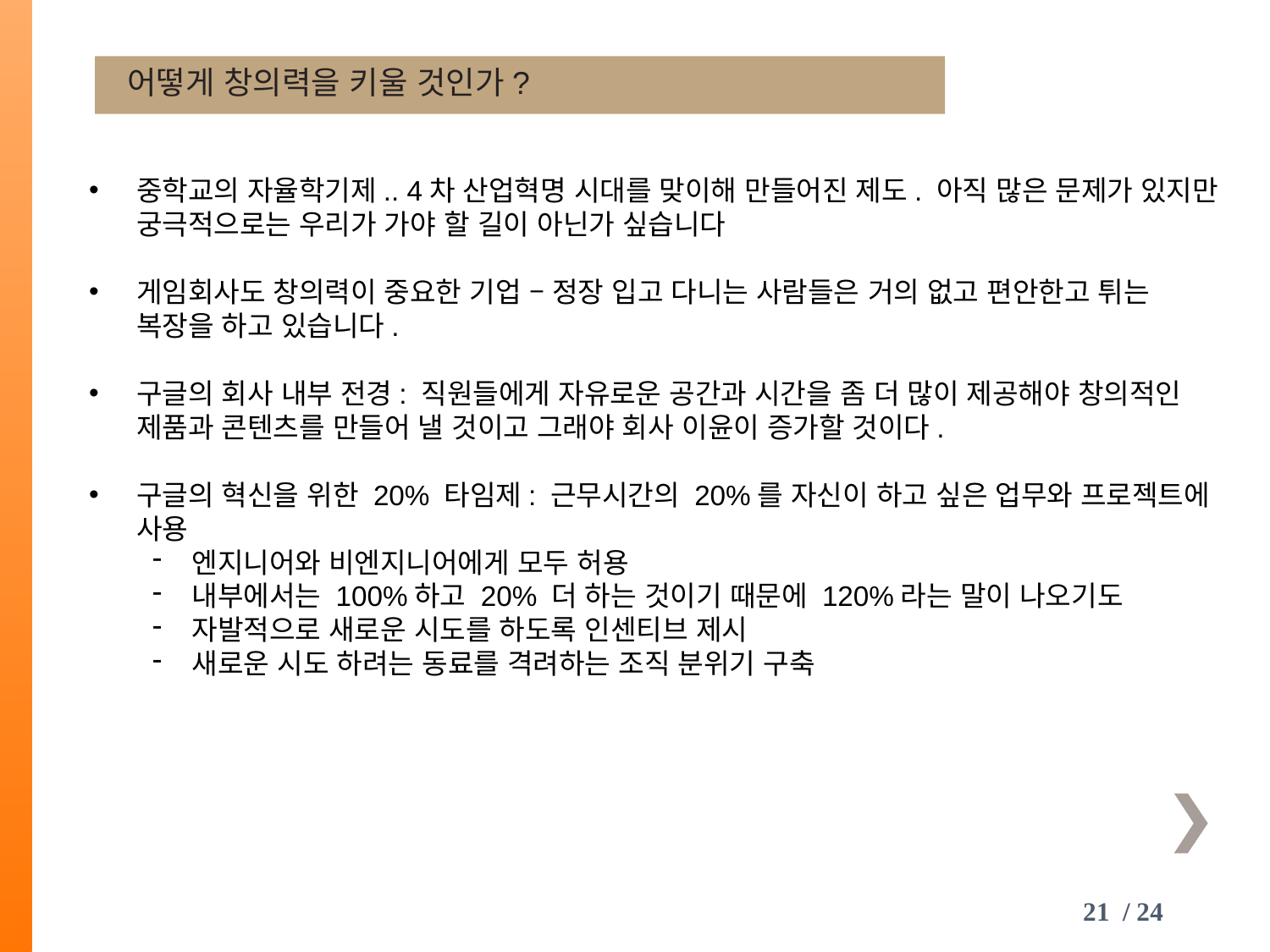

어떻게 창의력을 키울 것인가?

중학교의 자율학기제.. 4차 산업혁명 시대를 맞이해 만들어진 제도. 아직 많은 문제가 있지만 궁극적으로는 우리가 가야 할 길이 아닌가 싶습니다

게임회사도 창의력이 중요한 기업 – 정장 입고 다니는 사람들은 거의 없고 편안한고 튀는 복장을 하고 있습니다.

구글의 회사 내부 전경: 직원들에게 자유로운 공간과 시간을 좀 더 많이 제공해야 창의적인 제품과 콘텐츠를 만들어 낼 것이고 그래야 회사 이윤이 증가할 것이다.

구글의 혁신을 위한 20% 타임제: 근무시간의 20%를 자신이 하고 싶은 업무와 프로젝트에 사용
엔지니어와 비엔지니어에게 모두 허용
내부에서는 100%하고 20% 더 하는 것이기 때문에 120%라는 말이 나오기도
자발적으로 새로운 시도를 하도록 인센티브 제시
새로운 시도 하려는 동료를 격려하는 조직 분위기 구축
21  / 24